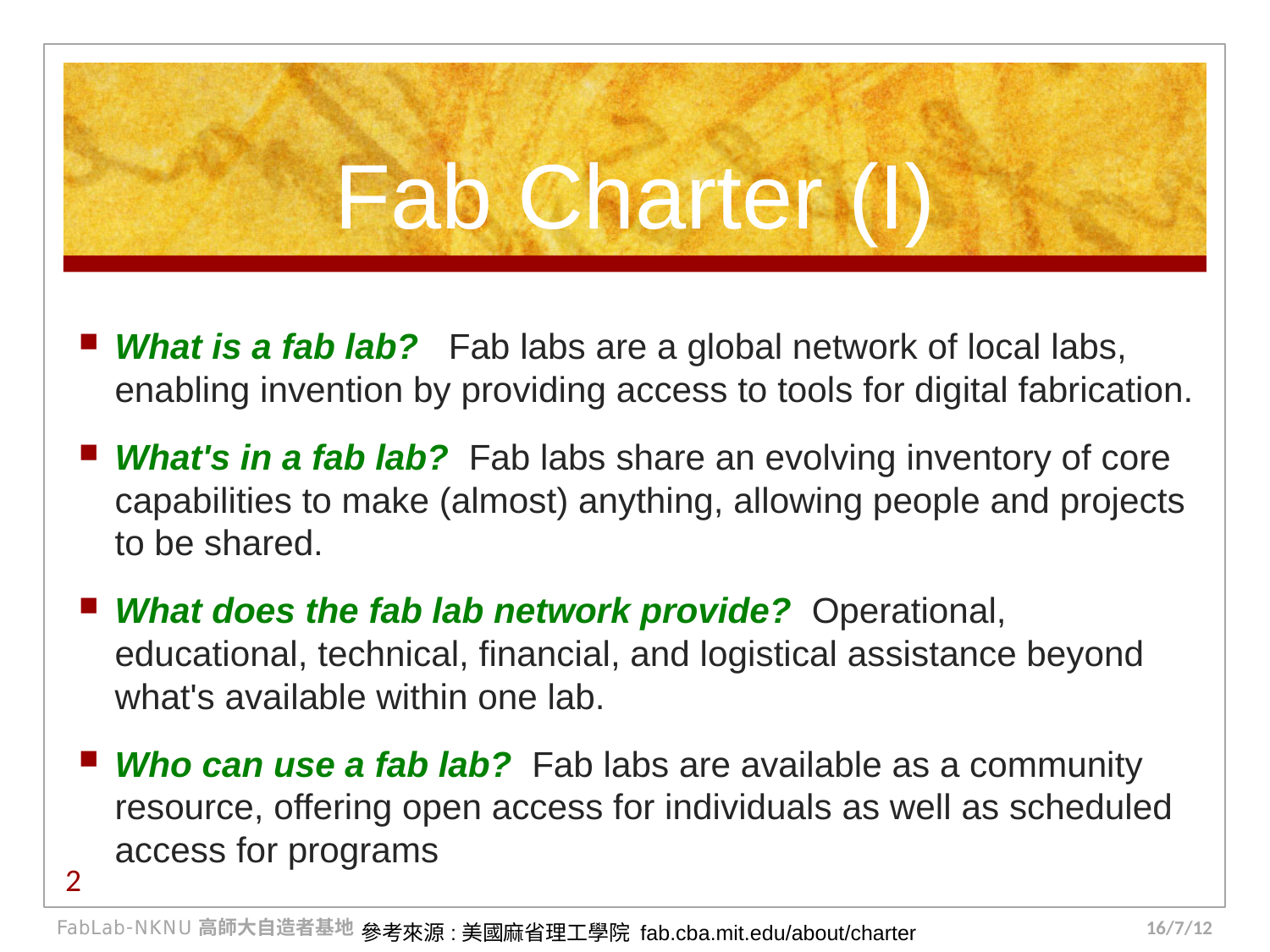

# Fab Charter (I)
What is a fab lab?   Fab labs are a global network of local labs, enabling invention by providing access to tools for digital fabrication.
What's in a fab lab?  Fab labs share an evolving inventory of core capabilities to make (almost) anything, allowing people and projects to be shared.
What does the fab lab network provide?  Operational, educational, technical, financial, and logistical assistance beyond what's available within one lab.
Who can use a fab lab?  Fab labs are available as a community resource, offering open access for individuals as well as scheduled access for programs

2
FabLab-NKNU 高師大自造者基地
16/7/12
參考來源:美國麻省理工學院 fab.cba.mit.edu/about/charter